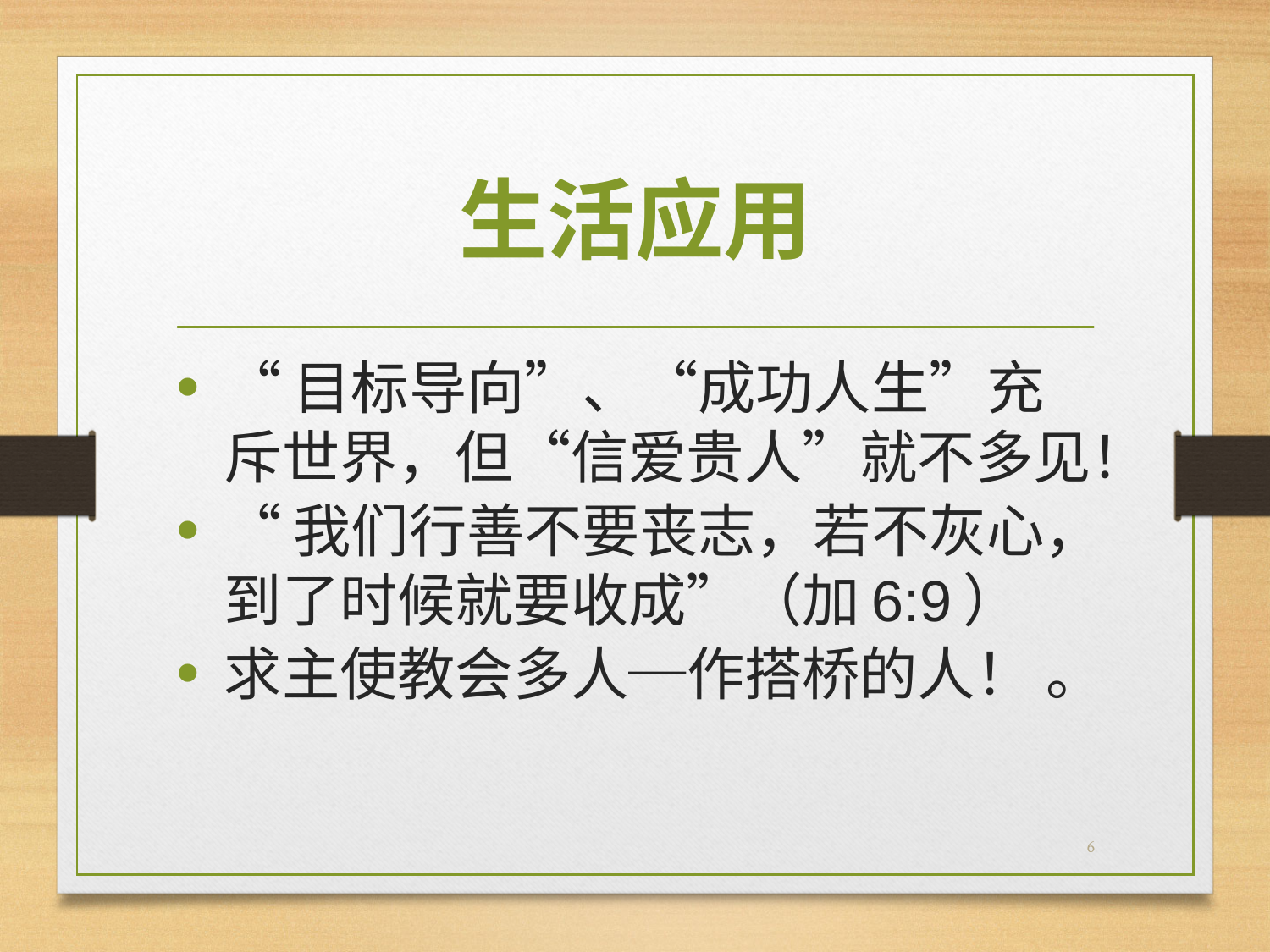

# 生活应用
“目标导向”、“成功人生”充斥世界，但“信爱贵人”就不多见！
“我们行善不要丧志，若不灰心，到了时候就要收成”（加6:9）
求主使教会多人─作搭桥的人！ 。
6